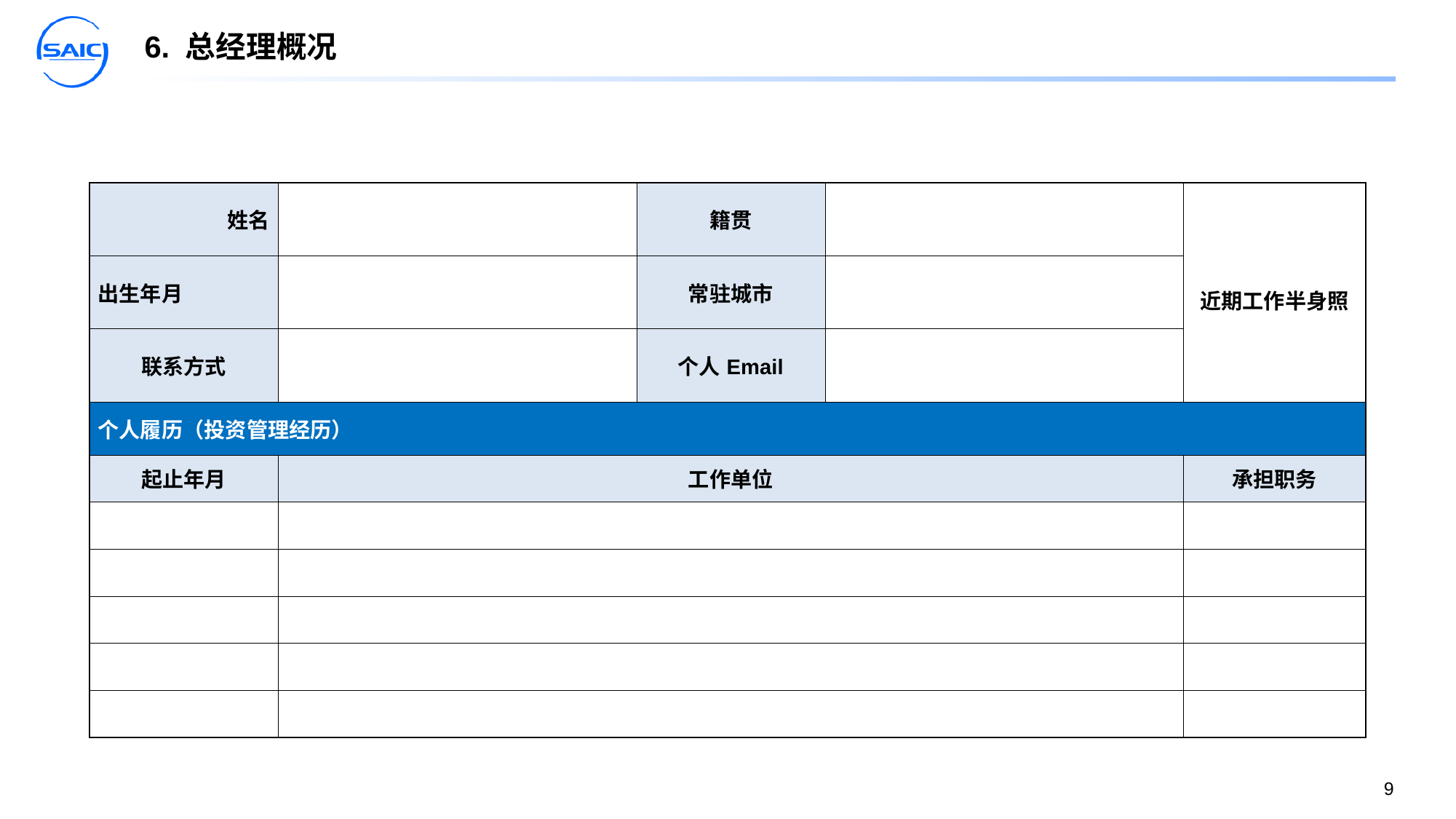

# 6. 总经理概况
| 姓名 |  | 籍贯 |  | 近期工作半身照 |
| --- | --- | --- | --- | --- |
| 出生年月 |  | 常驻城市 |  |  |
| 联系方式 |  | 个人Email |  |  |
| 个人履历（投资管理经历） |  |  |  |  |
| 起止年月 | 工作单位 |  |  | 承担职务 |
|  |  |  |  |  |
|  |  |  |  |  |
|  |  |  |  |  |
|  |  |  |  |  |
|  |  |  |  |  |